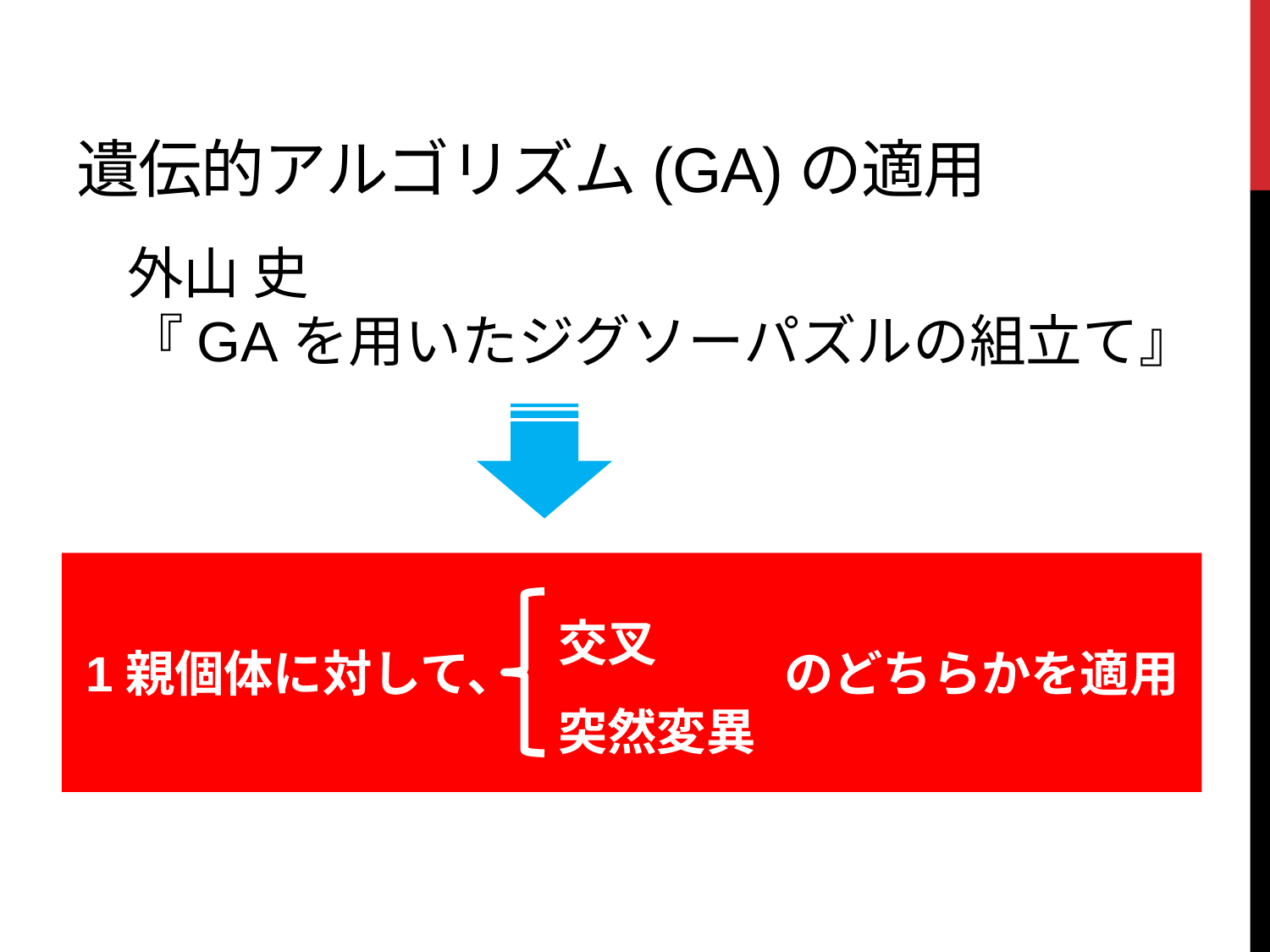

# 遺伝的アルゴリズム(GA)の適用
外山 史
『GAを用いたジグソーパズルの組立て』

交叉
突然変異

1親個体に対して、
のどちらかを適用